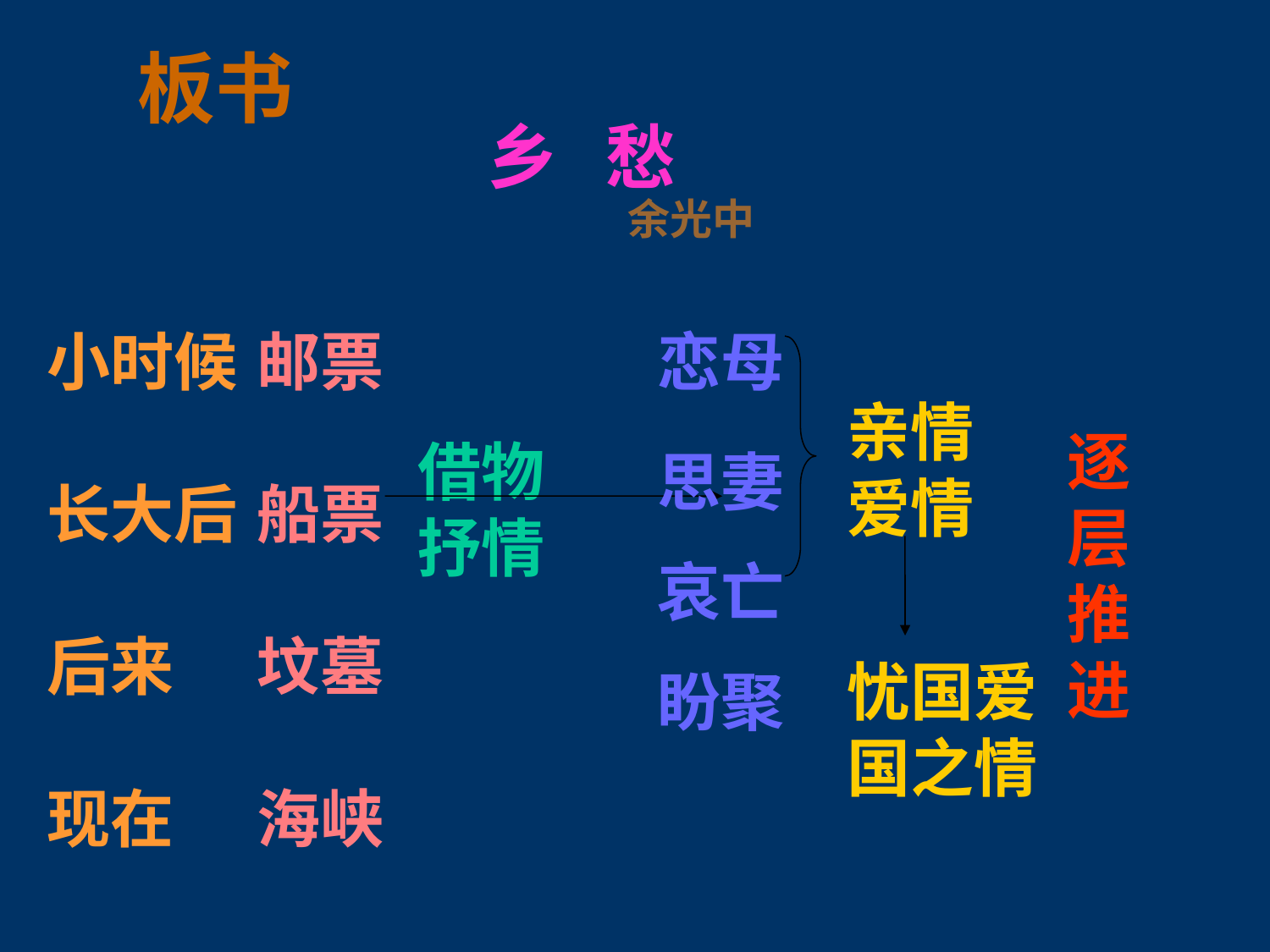

板书
乡   愁
余光中
小时候
长大后
后来
现在
邮票
船票
坟墓
海峡
恋母

亲情
爱情
逐
层
推
进
借物
抒情
思妻

哀亡
忧国爱
国之情
盼聚